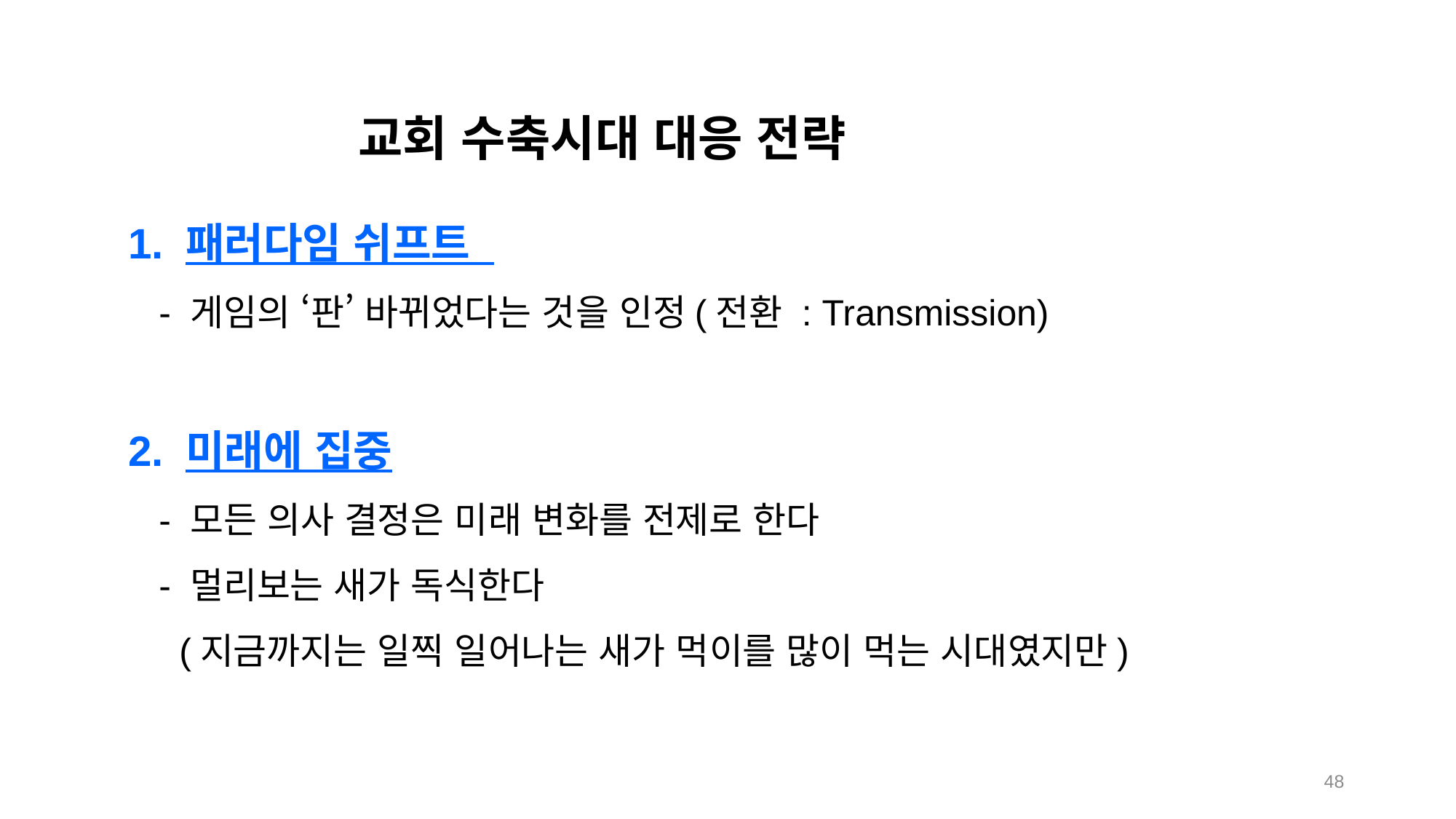

교회 수축시대 대응 전략
1. 패러다임 쉬프트
   - 게임의 ‘판’ 바뀌었다는 것을 인정(전환 : Transmission)

2. 미래에 집중
   - 모든 의사 결정은 미래 변화를 전제로 한다
   - 멀리보는 새가 독식한다
     (지금까지는 일찍 일어나는 새가 먹이를 많이 먹는 시대였지만)

48